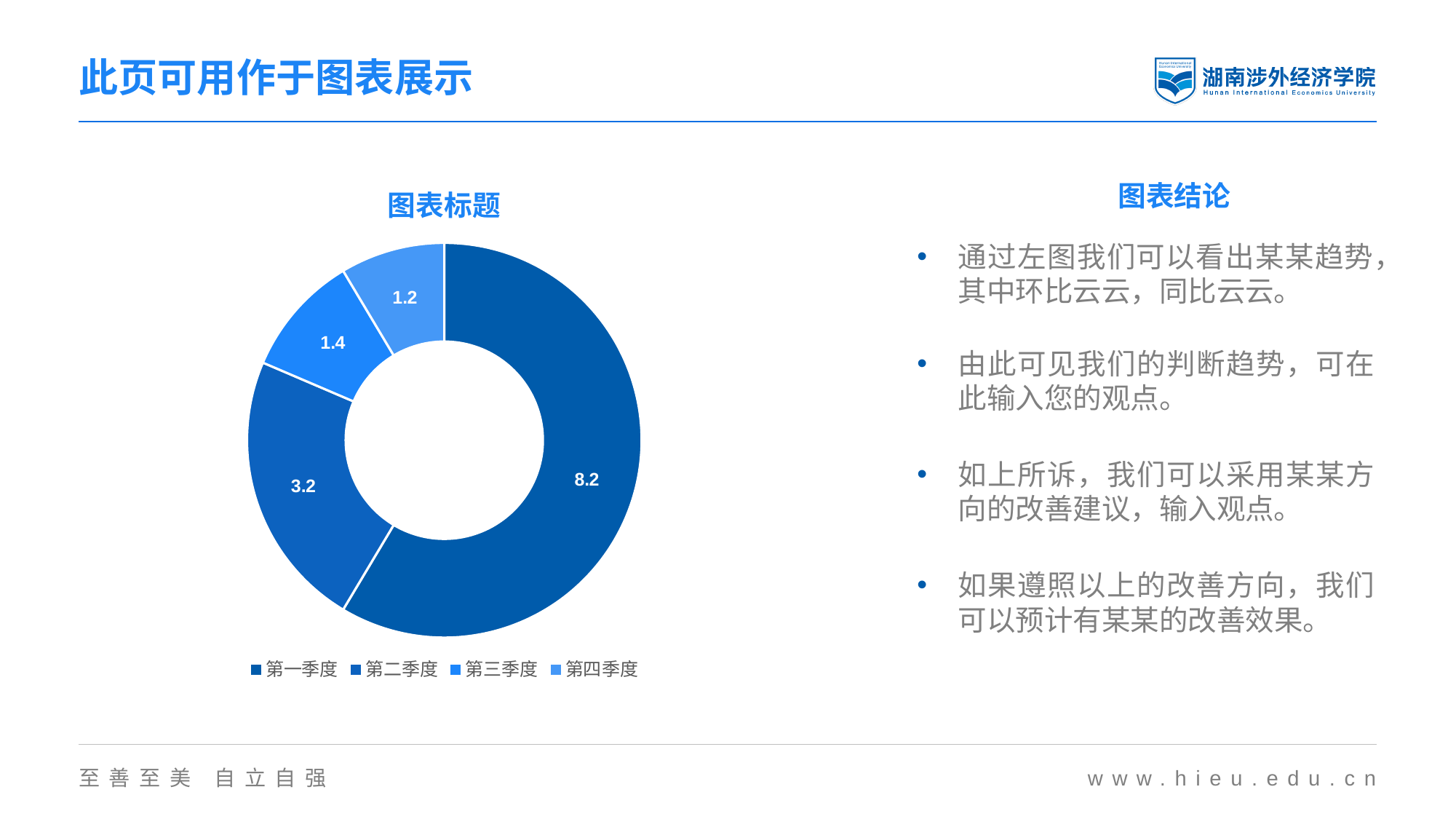

此页可用作于图表展示

### Chart: 图表标题

| Category | 销售额 |
|---|---|
| 第一季度 | 8.2 |
| 第二季度 | 3.2 |
| 第三季度 | 1.4 |
| 第四季度 | 1.2 |
图表结论
通过左图我们可以看出某某趋势，其中环比云云，同比云云。
由此可见我们的判断趋势，可在此输入您的观点。
如上所诉，我们可以采用某某方向的改善建议，输入观点。
如果遵照以上的改善方向，我们可以预计有某某的改善效果。